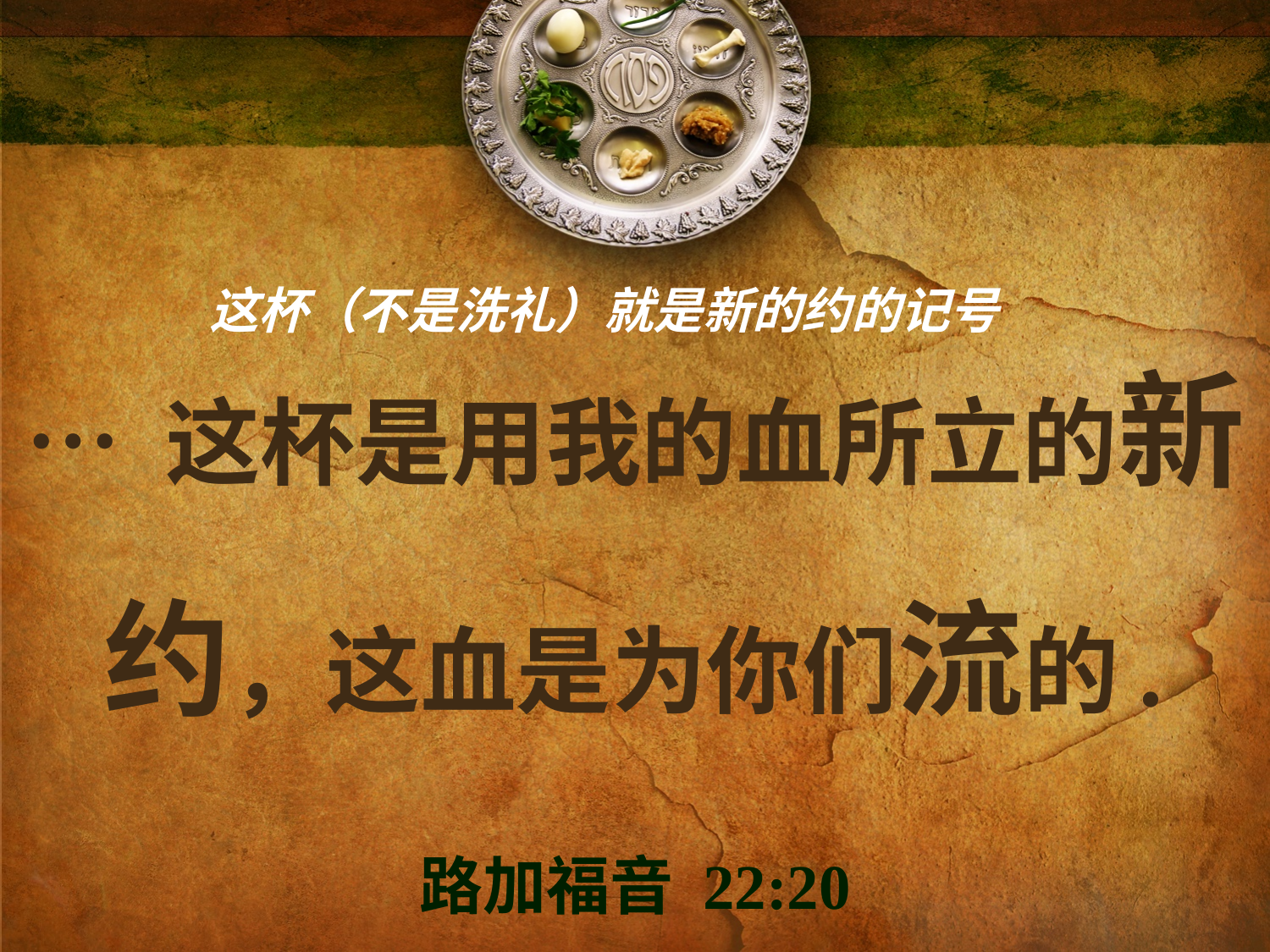

# … 这杯是用我的血所立的新约，这血是为你们流的.
这杯（不是洗礼）就是新的约的记号
路加福音 22:20